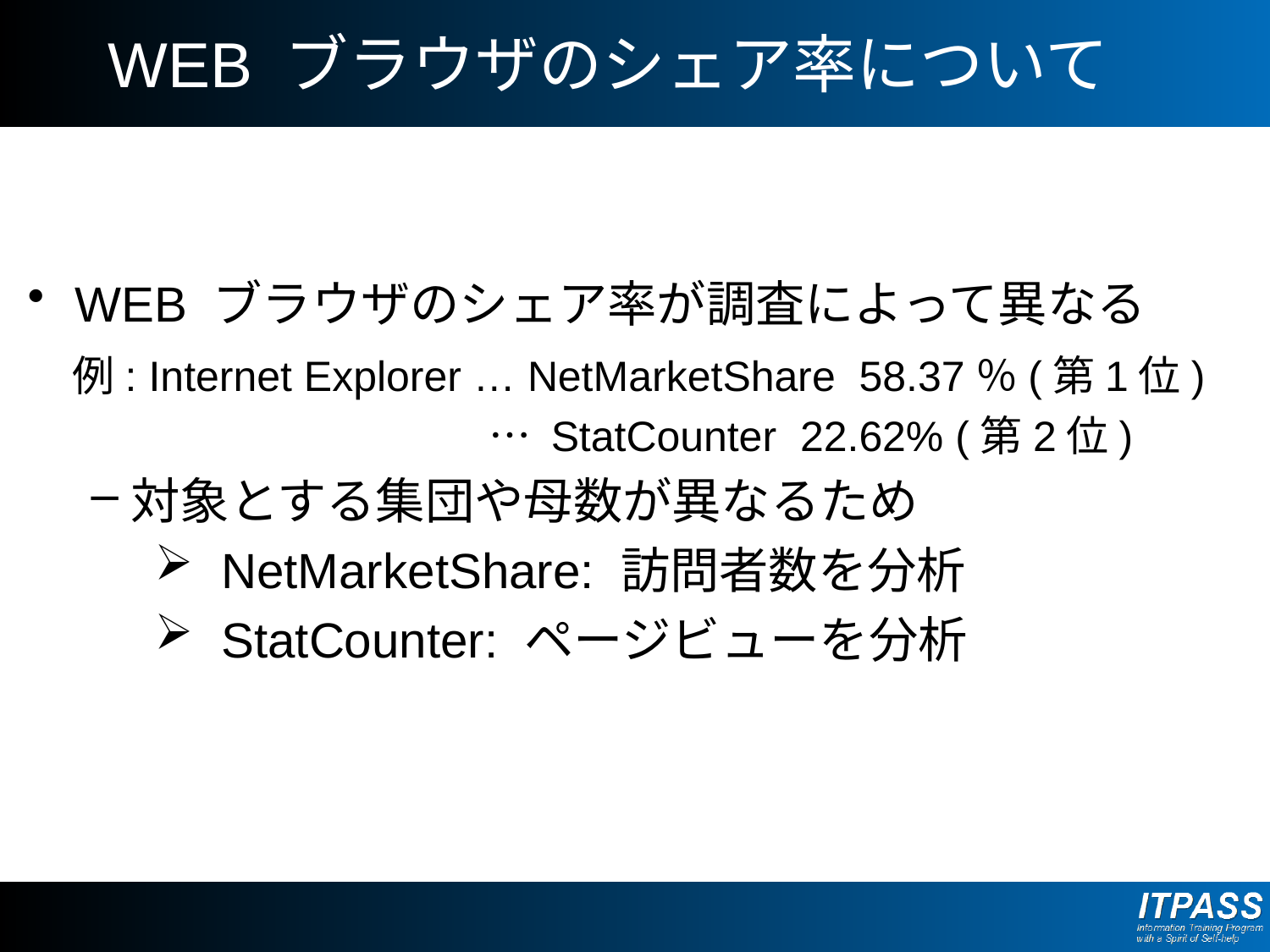

# WEB ブラウザのシェア率について
WEB ブラウザのシェア率が調査によって異なる
   例: Internet Explorer … NetMarketShare  58.37％(第1位)
　    　　　　　　　　　… StatCounter  22.62% (第2位)
対象とする集団や母数が異なるため
  NetMarketShare: 訪問者数を分析
  StatCounter: ページビューを分析